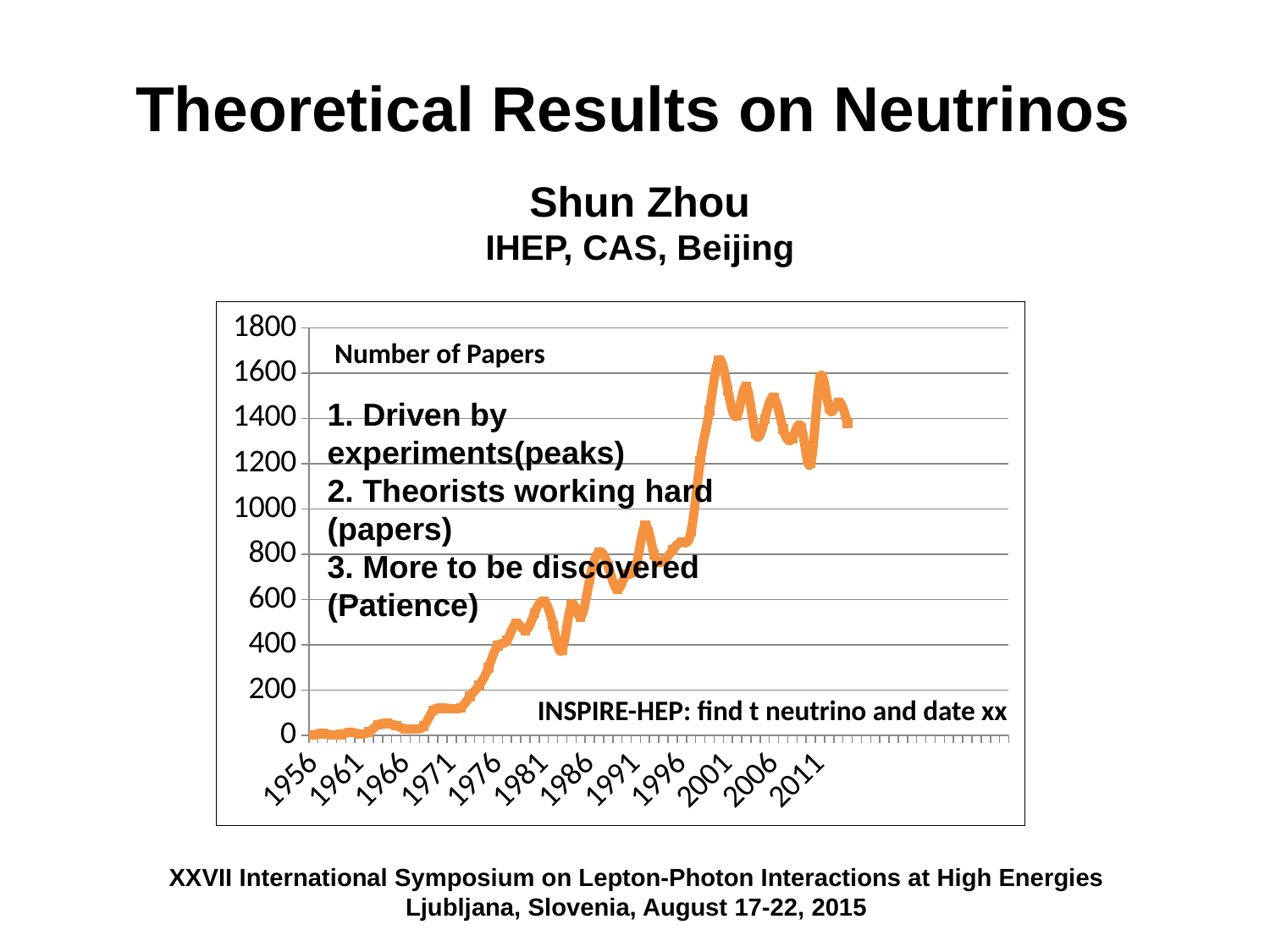

# Theoretical Results on Neutrinos
Shun Zhou
IHEP, CAS, Beijing

### Chart

| Category | 系列 1 |
|---|---|
| 1956 | 3.0 |
| 1957 | 8.0 |
| 1958 | 3.0 |
| 1959 | 5.0 |
| 1960 | 14.0 |
| 1961 | 7.0 |
| 1962 | 15.0 |
| 1963 | 47.0 |
| 1964 | 53.0 |
| 1965 | 43.0 |
| 1966 | 29.0 |
| 1967 | 29.0 |
| 1968 | 42.0 |
| 1969 | 110.0 |
| 1970 | 120.0 |
| 1971 | 119.0 |
| 1972 | 123.0 |
| 1973 | 173.0 |
| 1974 | 222.0 |
| 1975 | 300.0 |
| 1976 | 396.0 |
| 1977 | 419.0 |
| 1978 | 496.0 |
| 1979 | 464.0 |
| 1980 | 540.0 |
| 1981 | 593.0 |
| 1982 | 489.0 |
| 1983 | 378.0 |
| 1984 | 576.0 |
| 1985 | 524.0 |
| 1986 | 692.0 |
| 1987 | 810.0 |
| 1988 | 749.0 |
| 1989 | 645.0 |
| 1990 | 713.0 |
| 1991 | 743.0 |
| 1992 | 927.0 |
| 1993 | 800.0 |
| 1994 | 771.0 |
| 1995 | 819.0 |
| 1996 | 854.0 |
| 1997 | 900.0 |
| 1998 | 1213.0 |
| 1999 | 1435.0 |
| 2000 | 1657.0 |
| 2001 | 1526.0 |
| 2002 | 1414.0 |
| 2003 | 1540.0 |
| 2004 | 1334.0 |
| 2005 | 1397.0 |
| 2006 | 1492.0 |
| 2007 | 1354.0 |
| 2008 | 1313.0 |
| 2009 | 1357.0 |
| 2010 | 1203.0 |
| 2011 | 1579.0 |
| 2012 | 1445.0 |
| 2013 | 1472.0 |
| 2014 | 1377.0 |
|  | None |
|  | None |
|  | None |
|  | None |
|  | None |
|  | None |
|  | None |
|  | None |
|  | None |
|  | None |
|  | None |
|  | None |
|  | None |
|  | None |
|  | None |
|  | None |
|  | None |
Number of Papers
INSPIRE-HEP: find t neutrino and date xx
1. Driven by experiments(peaks)
2. Theorists working hard (papers)
3. More to be discovered (Patience)
XXVII International Symposium on Lepton-Photon Interactions at High Energies
Ljubljana, Slovenia, August 17-22, 2015